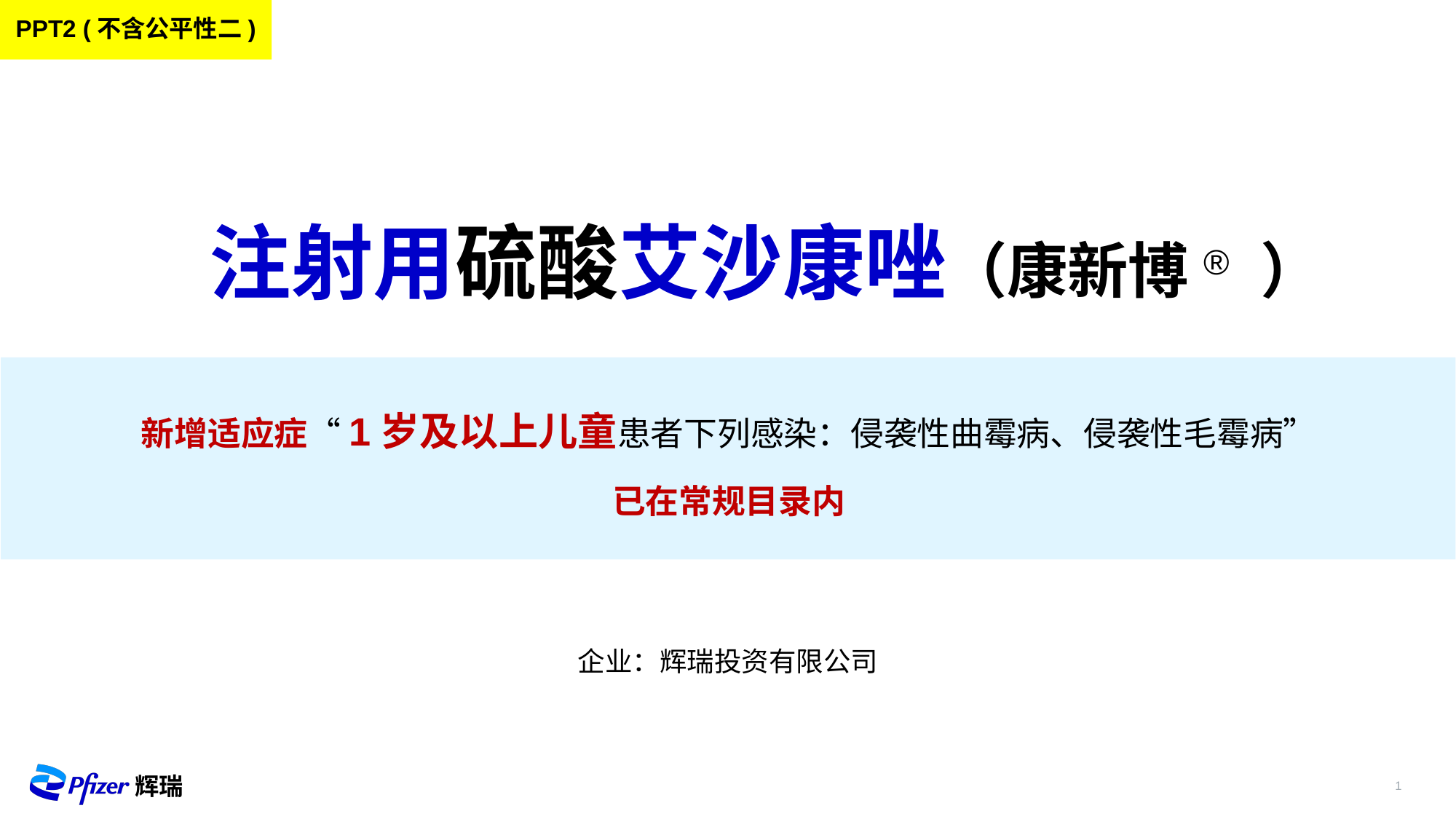

PPT2 (不含公平性二)
注射用硫酸艾沙康唑（康新博® ）
新增适应症“1岁及以上儿童患者下列感染：侵袭性曲霉病、侵袭性毛霉病”
已在常规目录内
企业：辉瑞投资有限公司